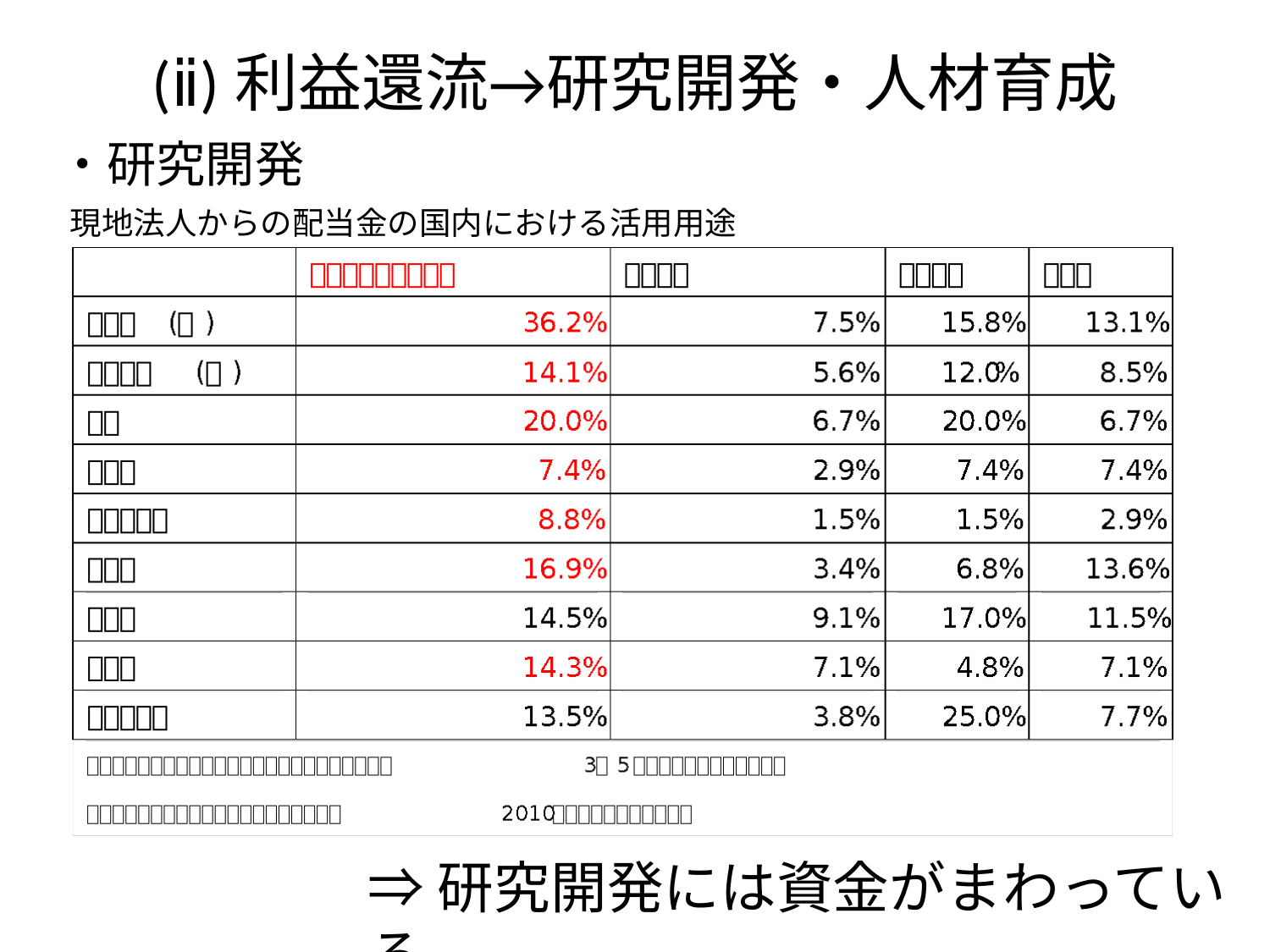

# (ⅱ)利益還流→研究開発・人材育成
・研究開発

現地法人からの配当金の国内における活用用途

⇒研究開発には資金がまわっている